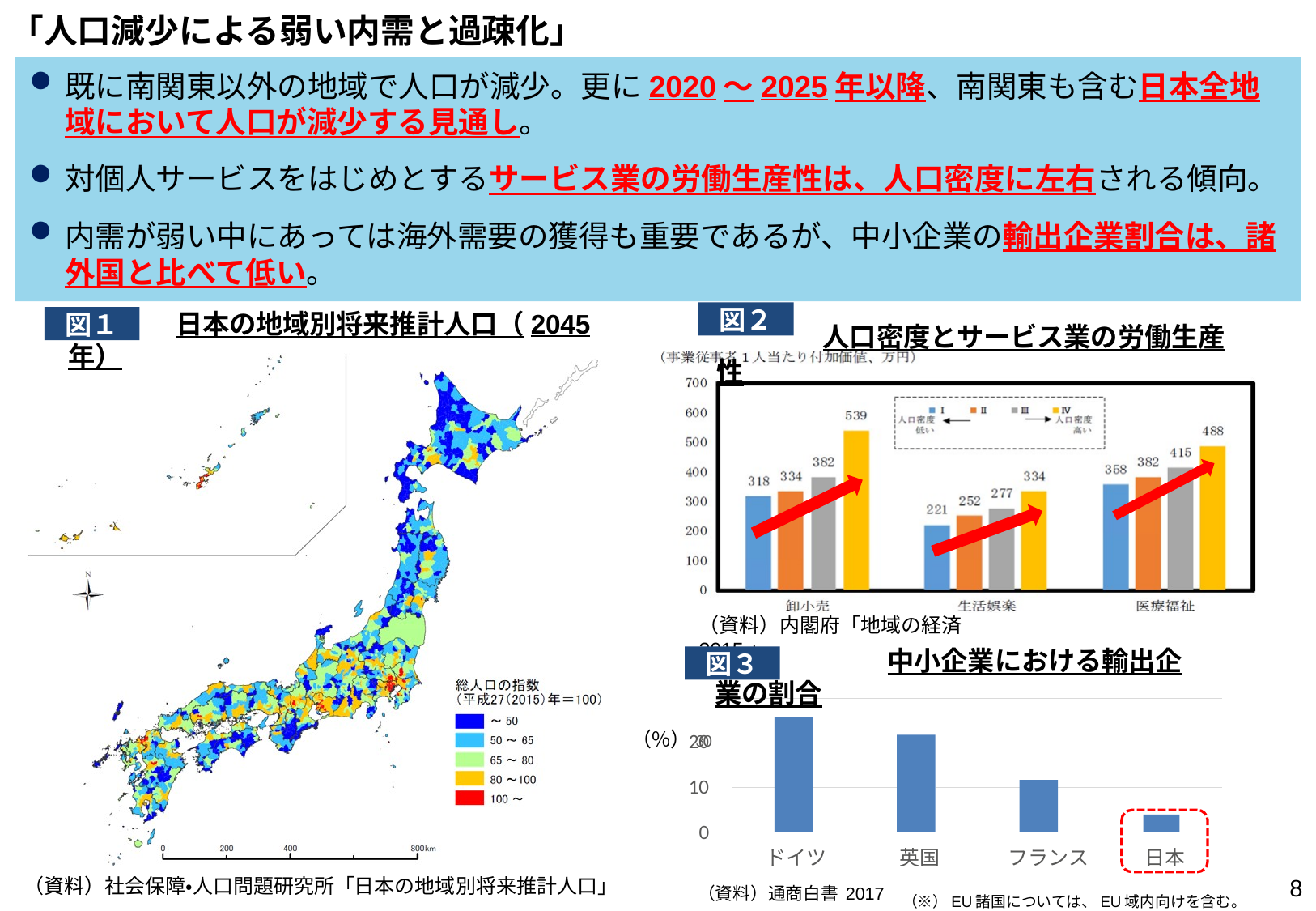

# 「人口減少による弱い内需と過疎化」

既に南関東以外の地域で人口が減少。更に2020～2025年以降、南関東も含む日本全地 域において人口が減少する見通し。
対個人サービスをはじめとするサービス業の労働生産性は、人口密度に左右される傾向。
内需が弱い中にあっては海外需要の獲得も重要であるが、中小企業の輸出企業割合は、諸 外国と比べて低い。
図２
図２	人口密度とサービス業の労働生産性
図1	日本の地域別将来推計人口（2045年）
図１

（資料）内閣府「地域の経済2015」
図３	中小企業における輸出企業の割合
（％）30
図３

20

10

0

ドイツ	英国	フランス	日本
（資料）通商白書2017 （※）EU諸国については、EU域内向けを含む。
8
（資料）社会保障・人口問題研究所「日本の地域別将来推計人口」